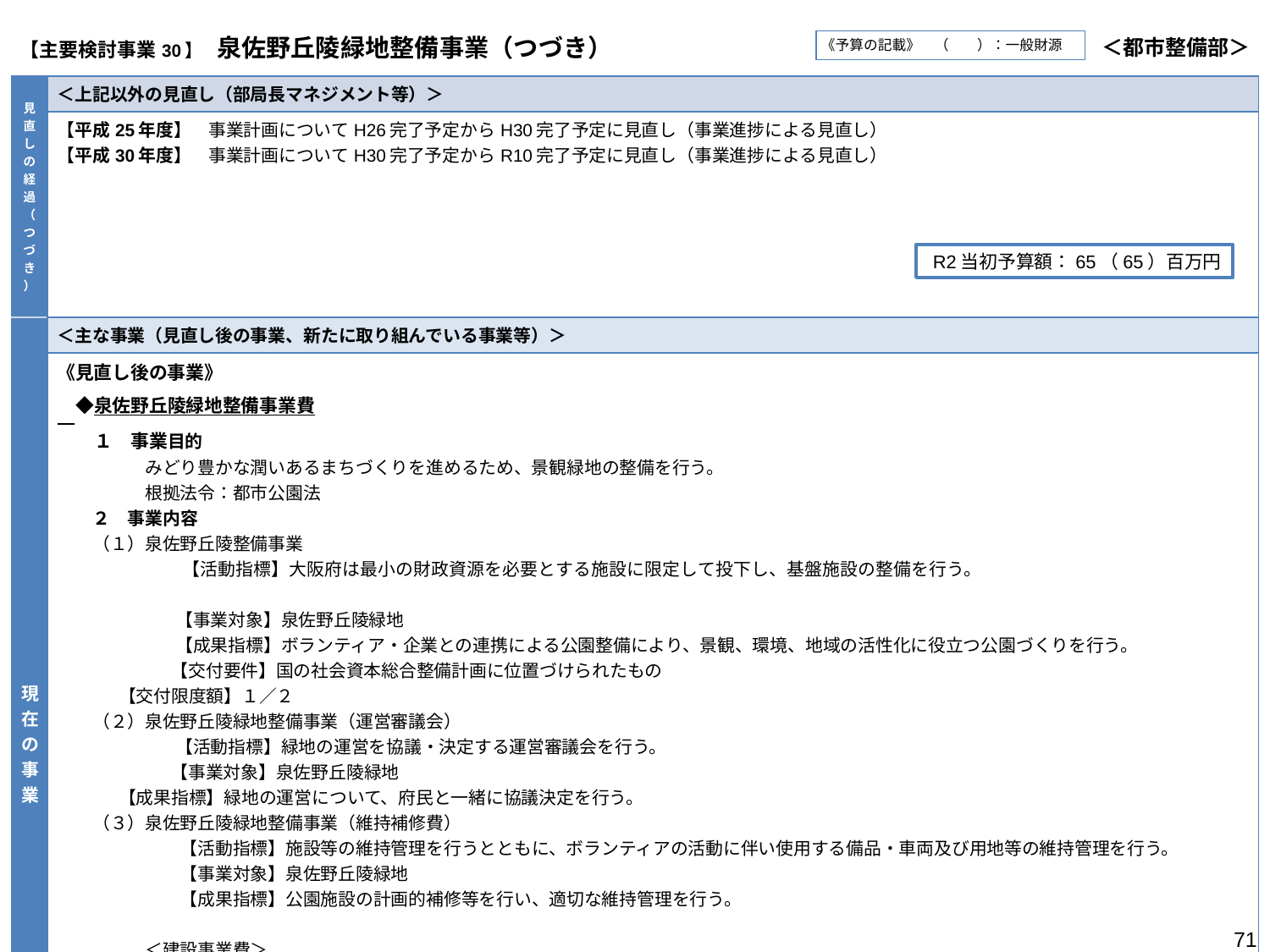

| 【主要検討事業30】　泉佐野丘陵緑地整備事業（つづき） | ＜都市整備部＞ |
| --- | --- |
《予算の記載》　（　　）：一般財源
| 見直しの経過 （つづき） | ＜上記以外の見直し（部局長マネジメント等）＞ |
| --- | --- |
|  | 【平成25年度】　事業計画についてH26完了予定からH30完了予定に見直し（事業進捗による見直し） 【平成30年度】　事業計画についてH30完了予定からR10完了予定に見直し（事業進捗による見直し） |
| 現在の事業 | ＜主な事業（見直し後の事業、新たに取り組んでいる事業等）＞ |
|  | 《見直し後の事業》 　◆泉佐野丘陵緑地整備事業費 　 　　１　事業目的 　　　　　みどり豊かな潤いあるまちづくりを進めるため、景観緑地の整備を行う。　 　　　　　根拠法令：都市公園法 　　２　事業内容 　　（１）泉佐野丘陵整備事業　　　　　　　　　　　　　　　　　　　　　　　　　　　　　　　　　　　　　　　　 　　　　　　　【活動指標】大阪府は最小の財政資源を必要とする施設に限定して投下し、基盤施設の整備を行う。　　　　　　　　　　　　　　　　　　　　　　　　　　　　　　　　　　　　　　　　　 　　　　　　 【事業対象】泉佐野丘陵緑地 　　　　　　 【成果指標】ボランティア・企業との連携による公園整備により、景観、環境、地域の活性化に役立つ公園づくりを行う。 　　　　　　 【交付要件】国の社会資本総合整備計画に位置づけられたもの 【交付限度額】１／２ 　　（２）泉佐野丘陵緑地整備事業（運営審議会）　　　　　　　　　　　　　　　　　　　　　　　　　　　　　　　 　　　　　 　【活動指標】緑地の運営を協議・決定する運営審議会を行う。 　　　　　 　 【事業対象】泉佐野丘陵緑地 【成果指標】緑地の運営について、府民と一緒に協議決定を行う。 　　（３）泉佐野丘陵緑地整備事業（維持補修費） 　　　　　　　【活動指標】施設等の維持管理を行うとともに、ボランティアの活動に伴い使用する備品・車両及び用地等の維持管理を行う。 　　　　　　　【事業対象】泉佐野丘陵緑地 　　　　　　　【成果指標】公園施設の計画的補修等を行い、適切な維持管理を行う。 　　　 　　　　　＜建設事業費＞ 　　 ・用地費　　　　　　　　15,497百万円　　残事業費　　 0百万円 　　　　　　・基本設計・調査費　　　　 64百万円　　残事業費　 11百万円 　　　　　　・実施設計費　　　　　　　 196百万円　　残事業費　 53百万円 　　　　　　・整備工事費　　　　　　2,141百万円　　残事業費　880百万円 　　　　　　　　※総枠180億円の中で、一部割り振りの見直しを行っている。 　　　　　＜維持管理費＞ 　　　　　　維持管理費 　58（58）百万円（R2当初予算額） |
R2当初予算額：65（65）百万円
71